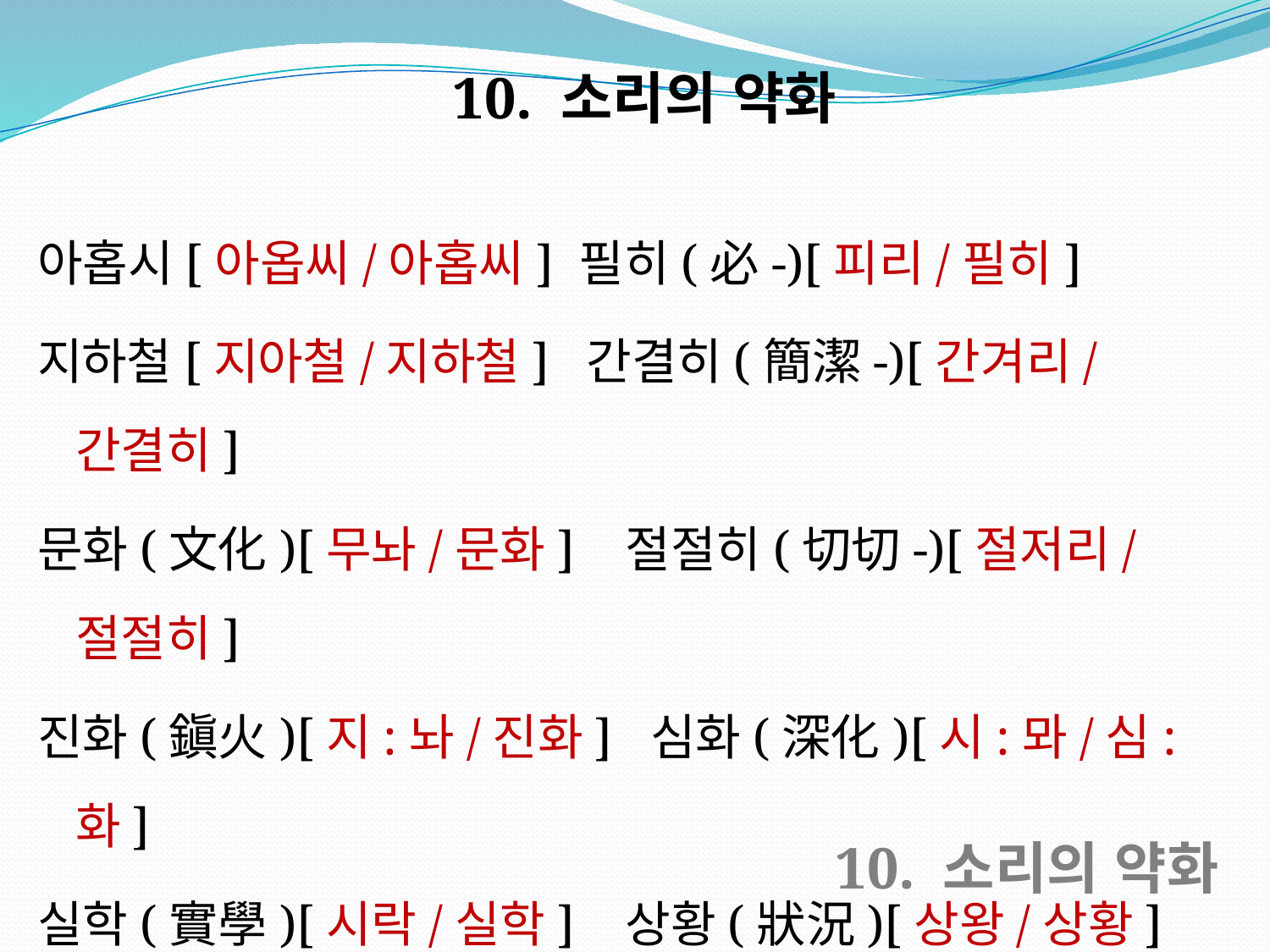

10. 소리의 약화
아홉시[아옵씨/아홉씨] 필히(必-)[피리/필히]
지하철[지아철/지하철]  간결히(簡潔-)[간겨리/간결히]
문화(文化)[무놔/문화]   절절히(切切-)[절저리/절절히]
진화(鎭火)[지:놔/진화]  심화(深化)[시:뫄/심:화]
실학(實學)[시락/실학]   상황(狀況)[상왕/상황]
철학(哲學)[처락/철학]   영향(影響)[영:양/영:향]
10. 소리의 약화